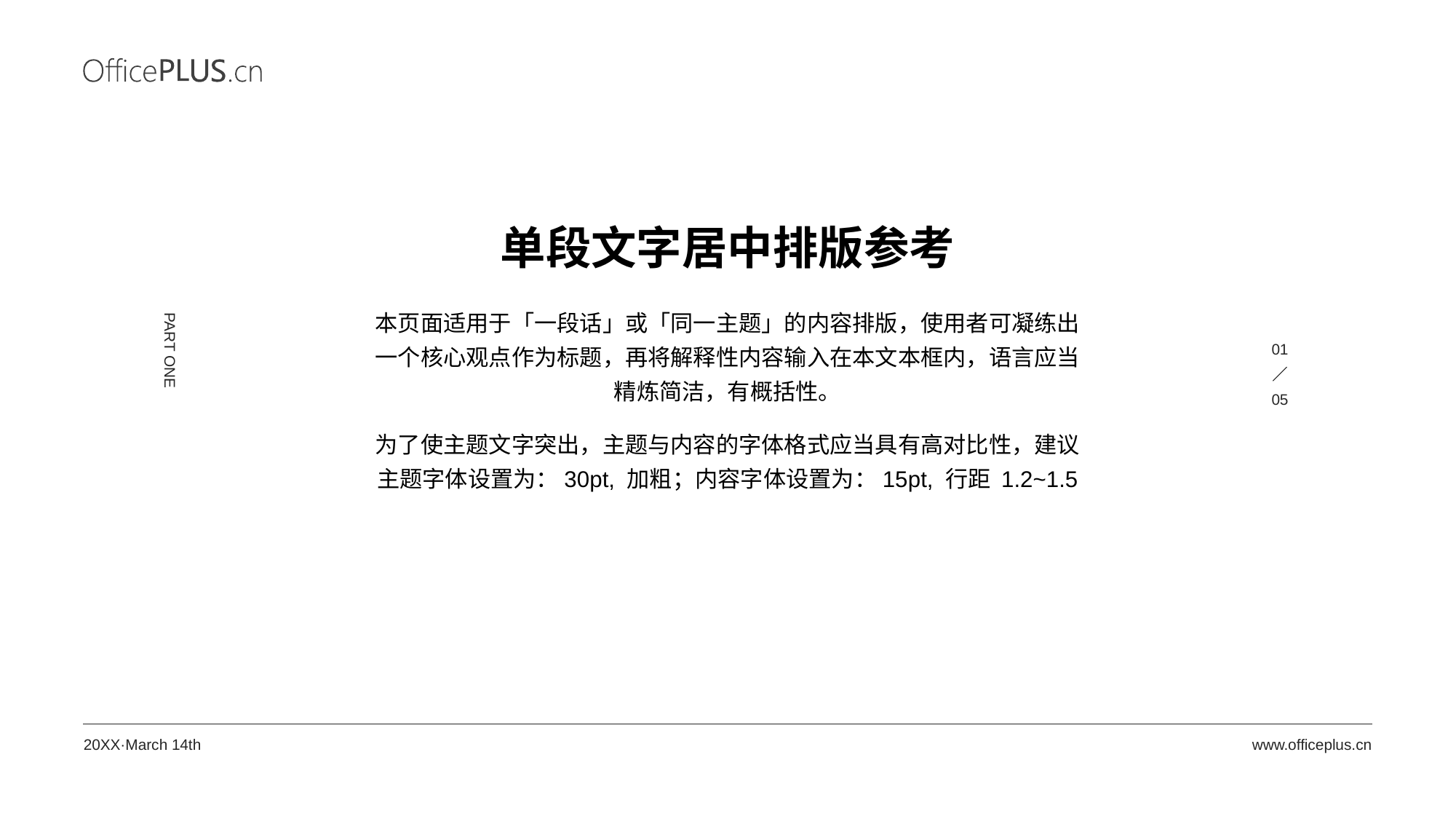

单段文字居中排版参考
本页面适用于「一段话」或「同一主题」的内容排版，使用者可凝练出一个核心观点作为标题，再将解释性内容输入在本文本框内，语言应当精炼简洁，有概括性。
01
PART ONE
05
为了使主题文字突出，主题与内容的字体格式应当具有高对比性，建议主题字体设置为：30pt, 加粗；内容字体设置为：15pt, 行距 1.2~1.5
20XX·March 14th